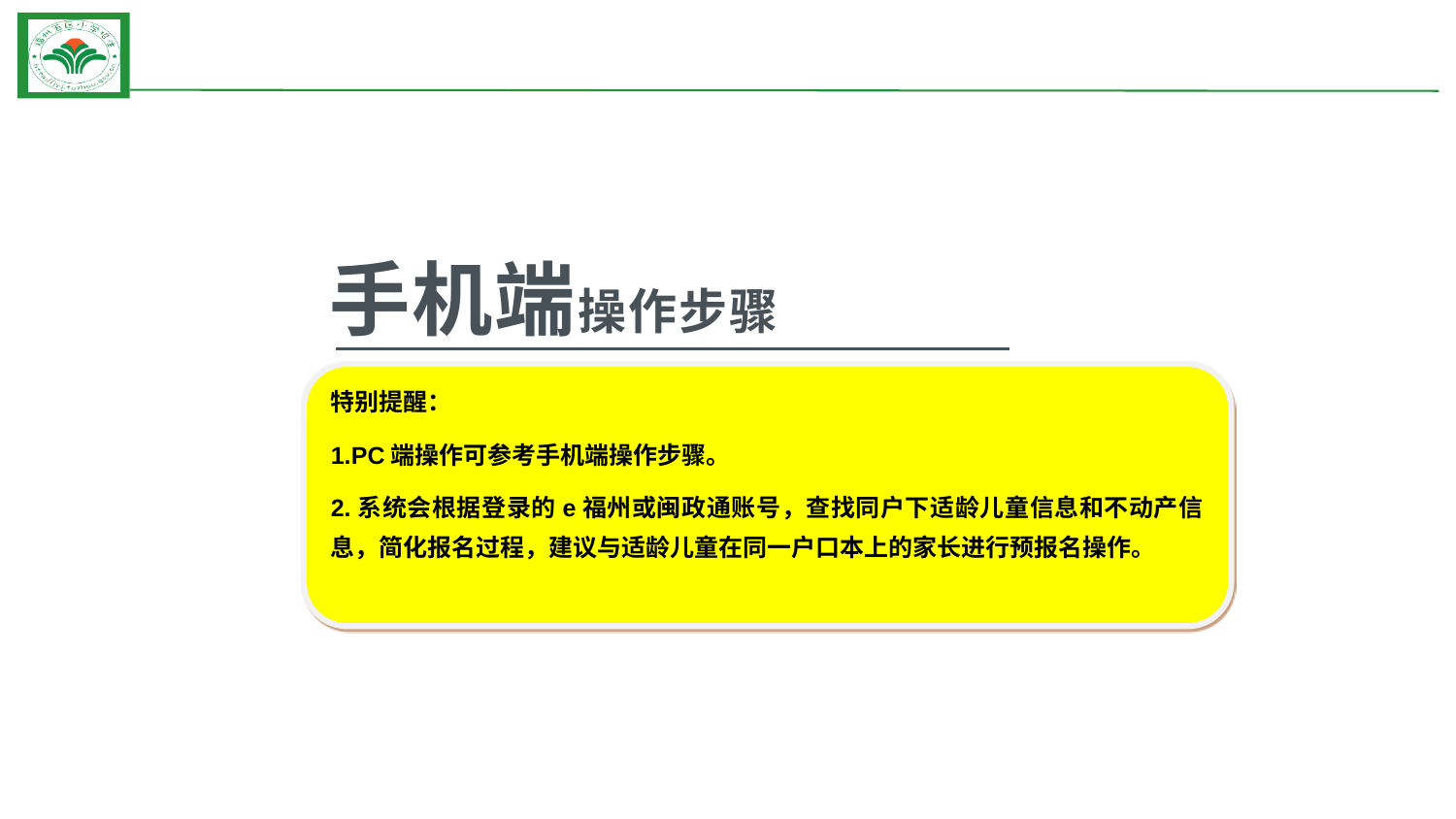

手机端操作步骤
特别提醒：
1.PC端操作可参考手机端操作步骤。
2.系统会根据登录的e福州或闽政通账号，查找同户下适龄儿童信息和不动产信息，简化报名过程，建议与适龄儿童在同一户口本上的家长进行预报名操作。